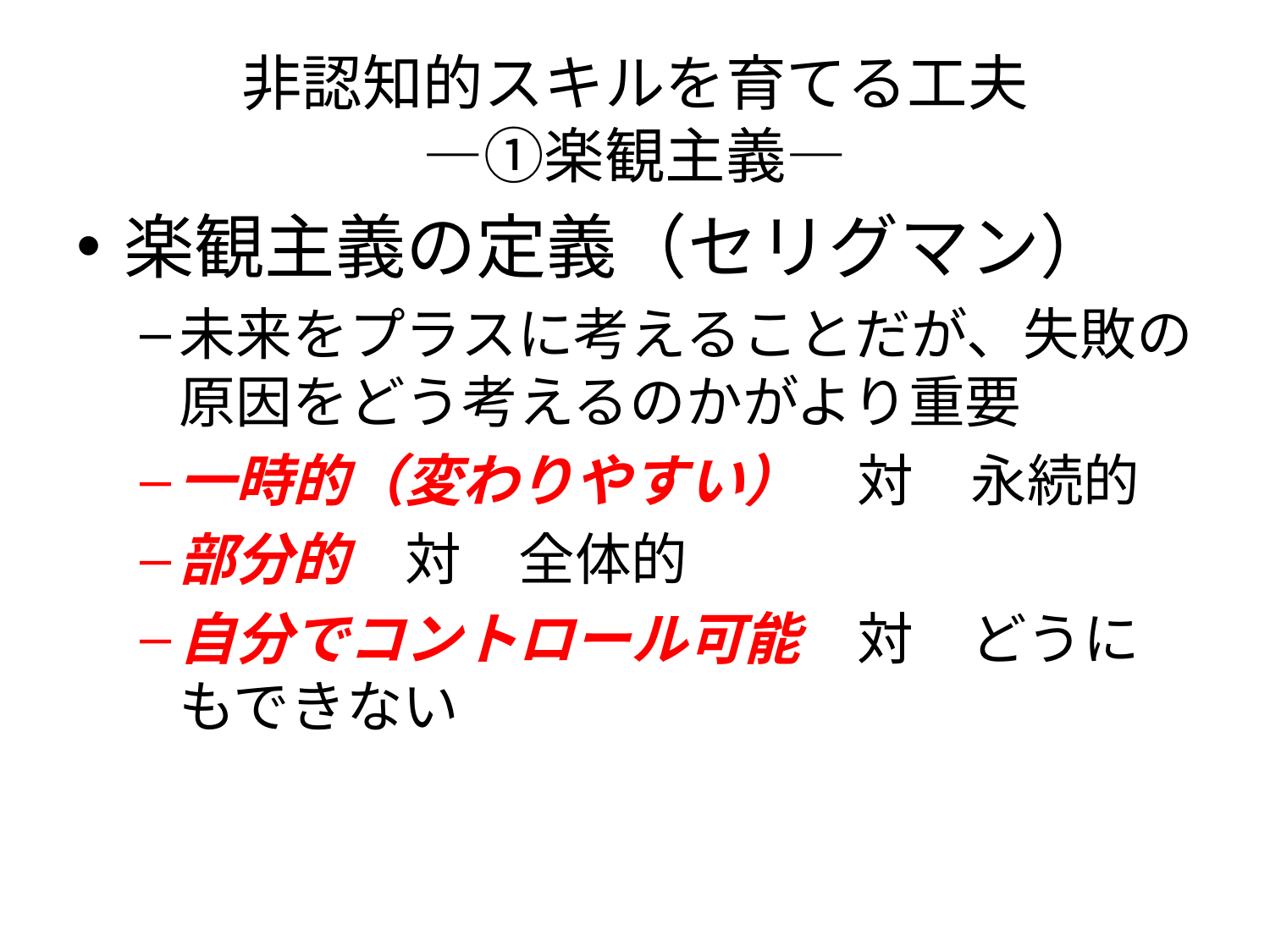

# 非認知的スキルを育てる工夫 ―①楽観主義―
楽観主義の定義（セリグマン）
未来をプラスに考えることだが、失敗の原因をどう考えるのかがより重要
一時的（変わりやすい）　対　永続的
部分的　対　全体的
自分でコントロール可能　対　どうにもできない